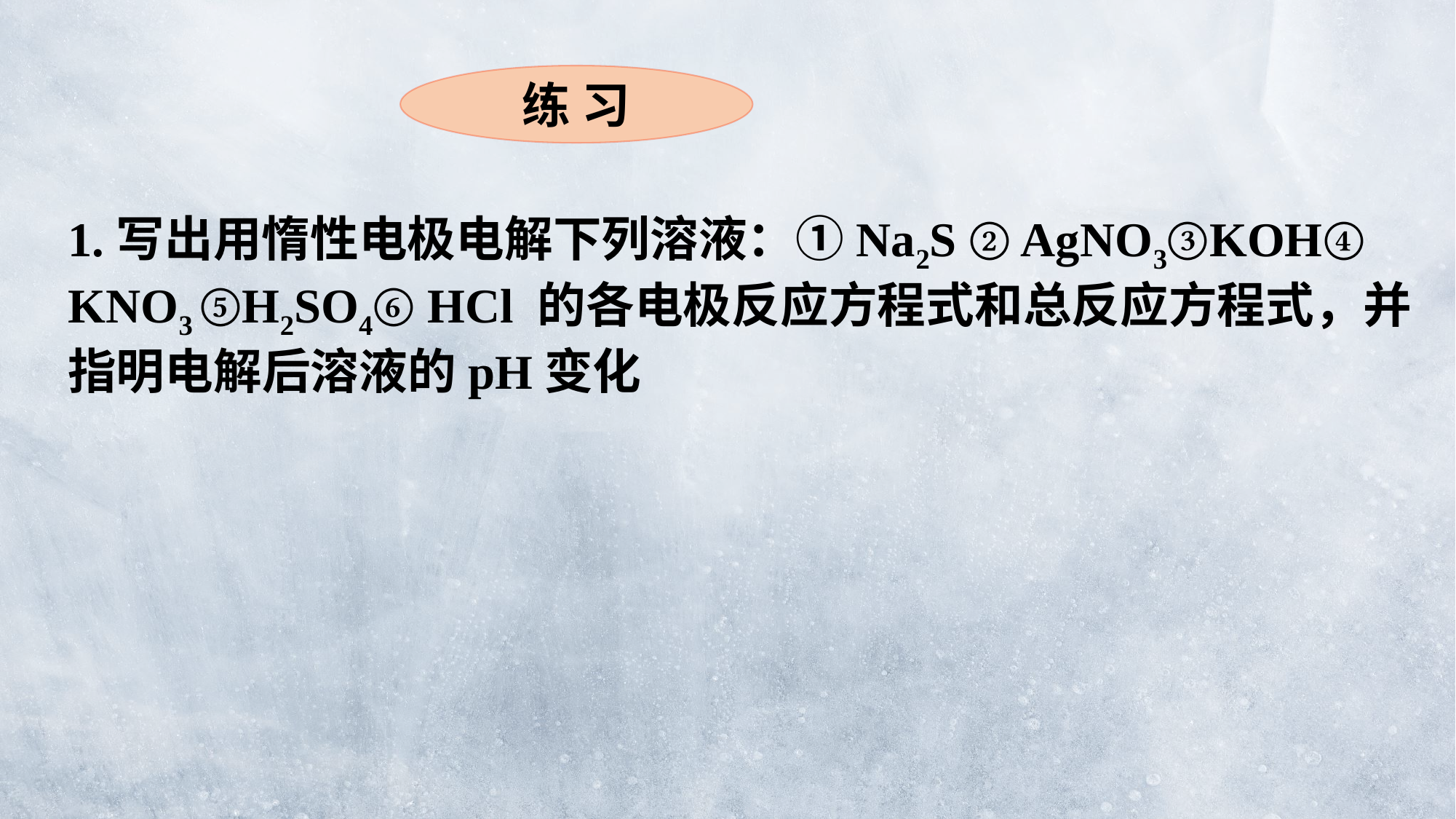

练 习
1.写出用惰性电极电解下列溶液：①Na2S ② AgNO3③KOH④ KNO3 ⑤H2SO4⑥ HCl 的各电极反应方程式和总反应方程式，并指明电解后溶液的pH变化